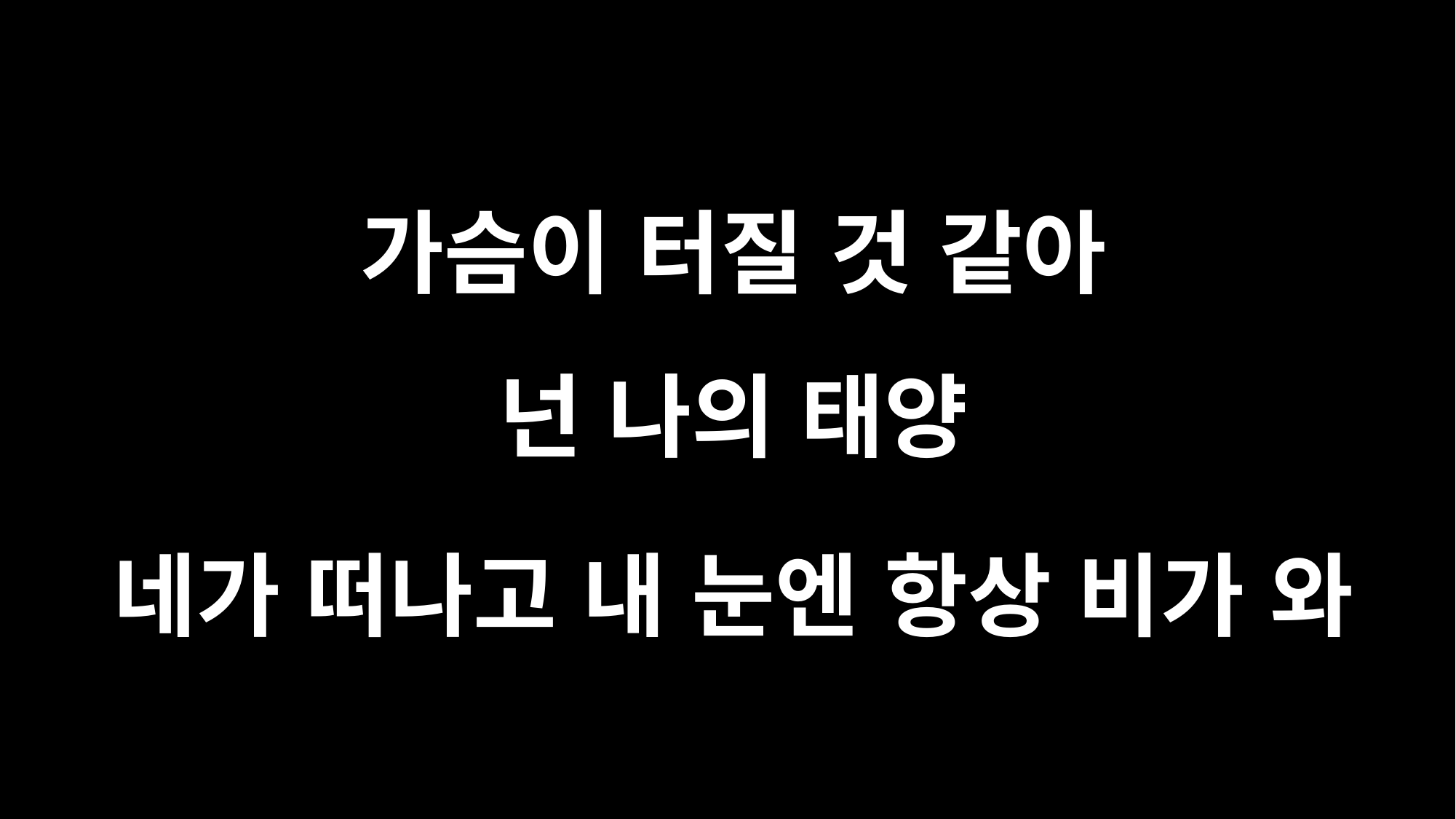

가슴이 터질 것 같아
넌 나의 태양
네가 떠나고 내 눈엔 항상 비가 와